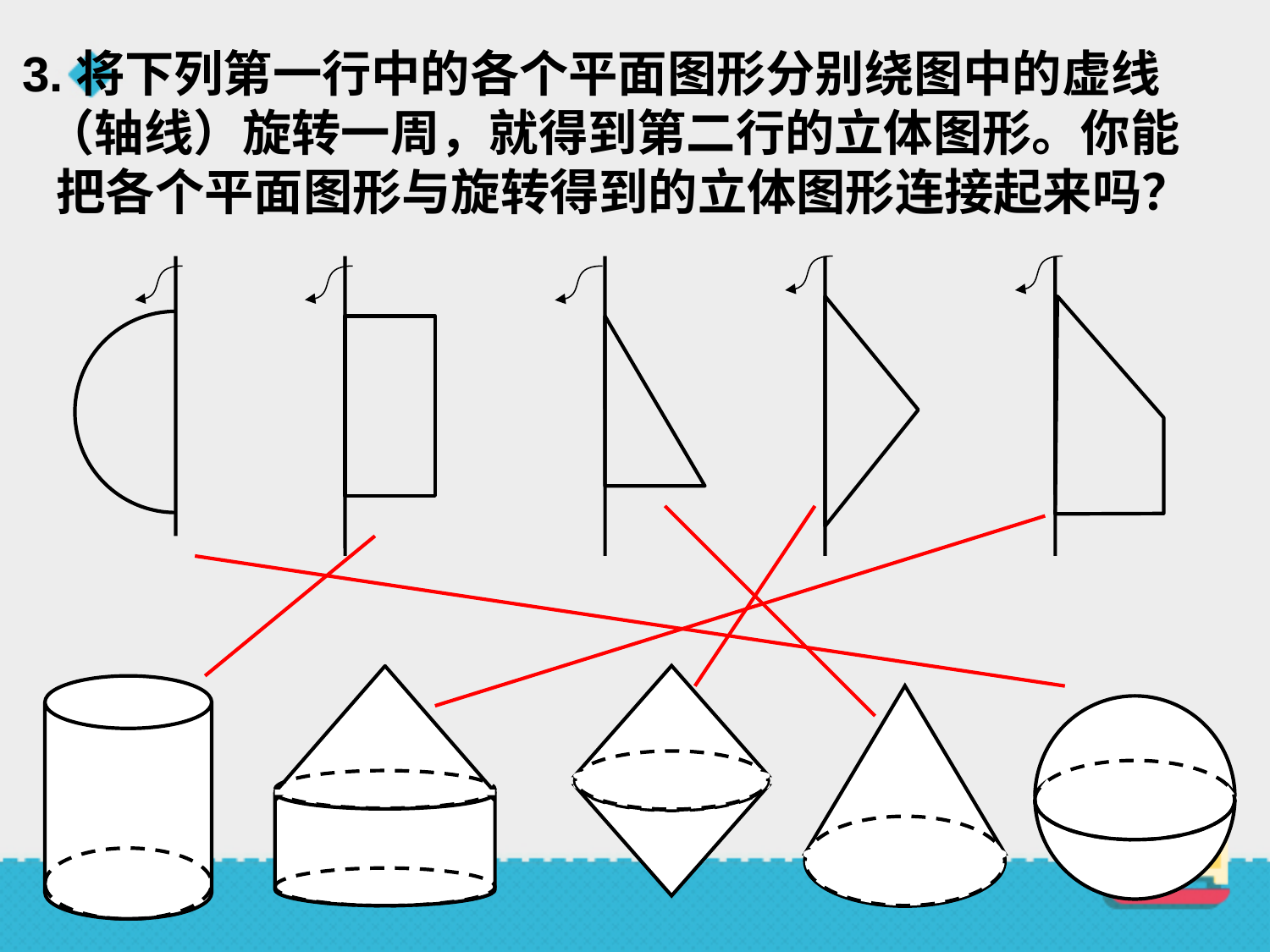

3.将下列第一行中的各个平面图形分别绕图中的虚线
 （轴线）旋转一周，就得到第二行的立体图形。你能
  把各个平面图形与旋转得到的立体图形连接起来吗？